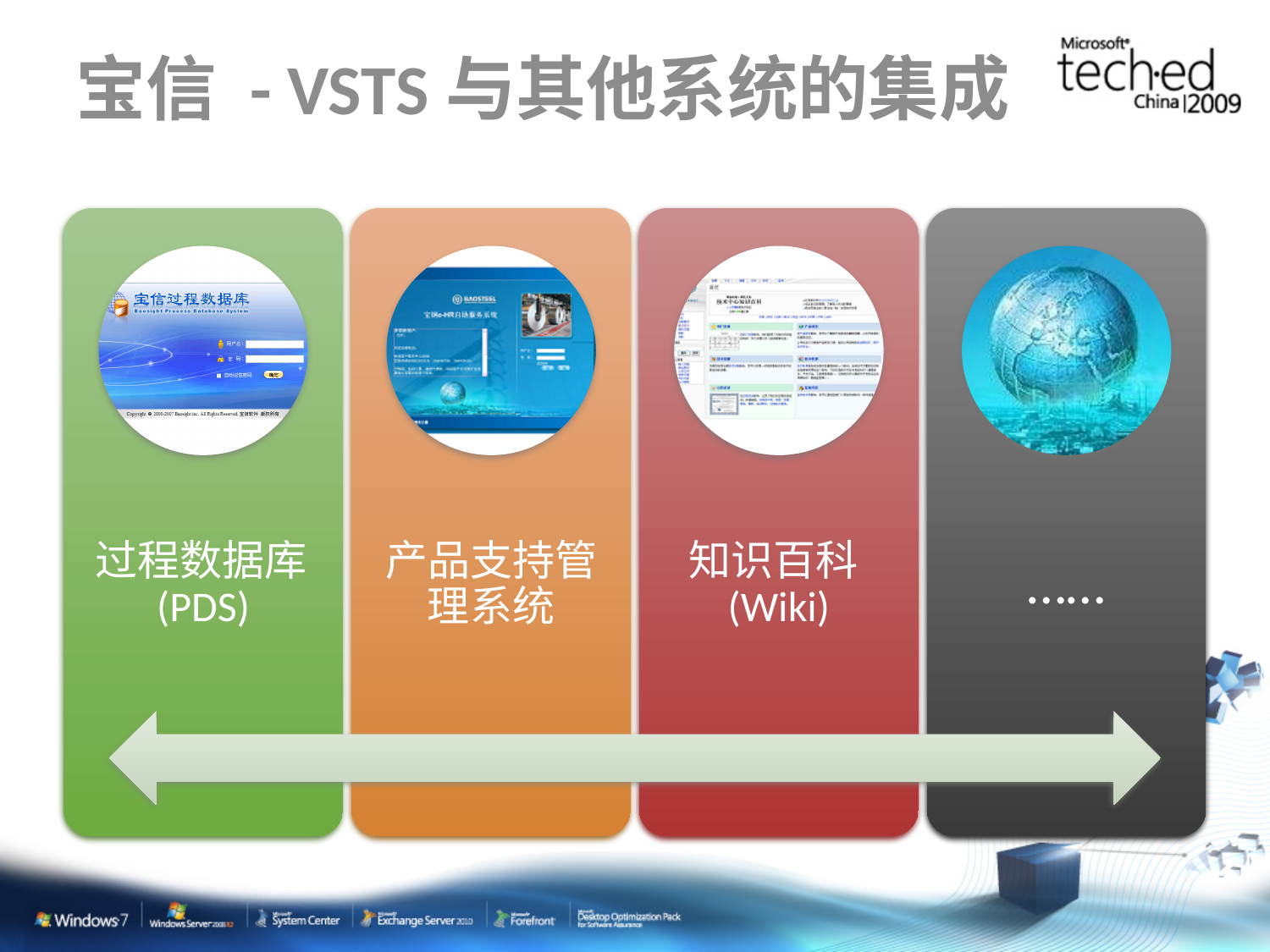

# 宝信 - VSTS与其他系统的集成
过程数据库(PDS)
产品支持管理系统
知识百科(Wiki)
……